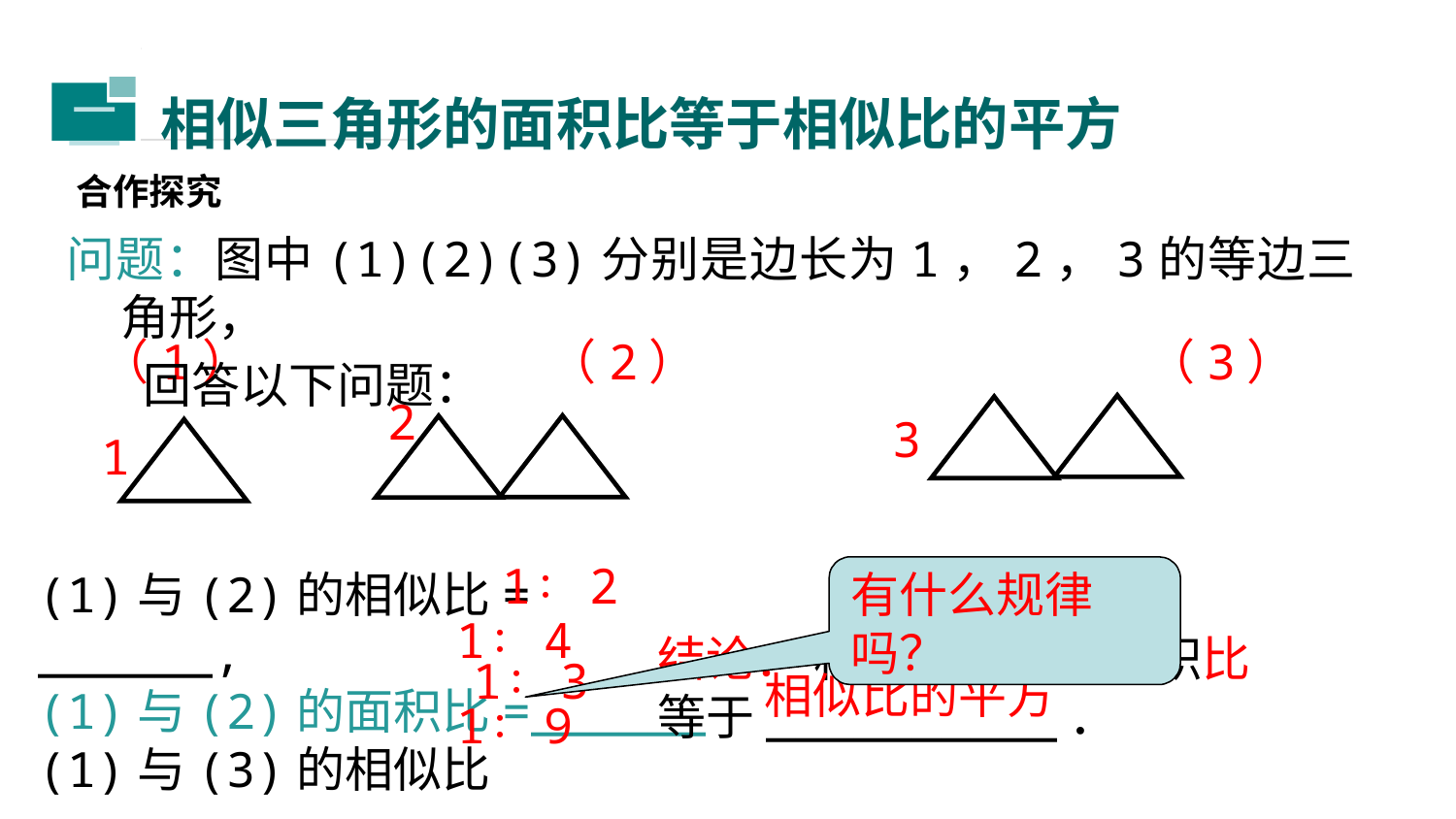

相似三角形的面积比等于相似比的平方
二

合作探究
问题：图中(1)(2)(3)分别是边长为1，2，3的等边三角形，
      回答以下问题：

（1）
（2）
（3）

2

3

1

  1∶ 2
(1)与(2)的相似比= ______,
(1)与(2)的面积比=______
(1)与(3)的相似比=______,
(1)与(3)的面积比=______

有什么规律吗？
1∶ 4
结论： 相似三角形的面积比
等于__________．
 1∶ 3
相似比的平方
1∶ 9